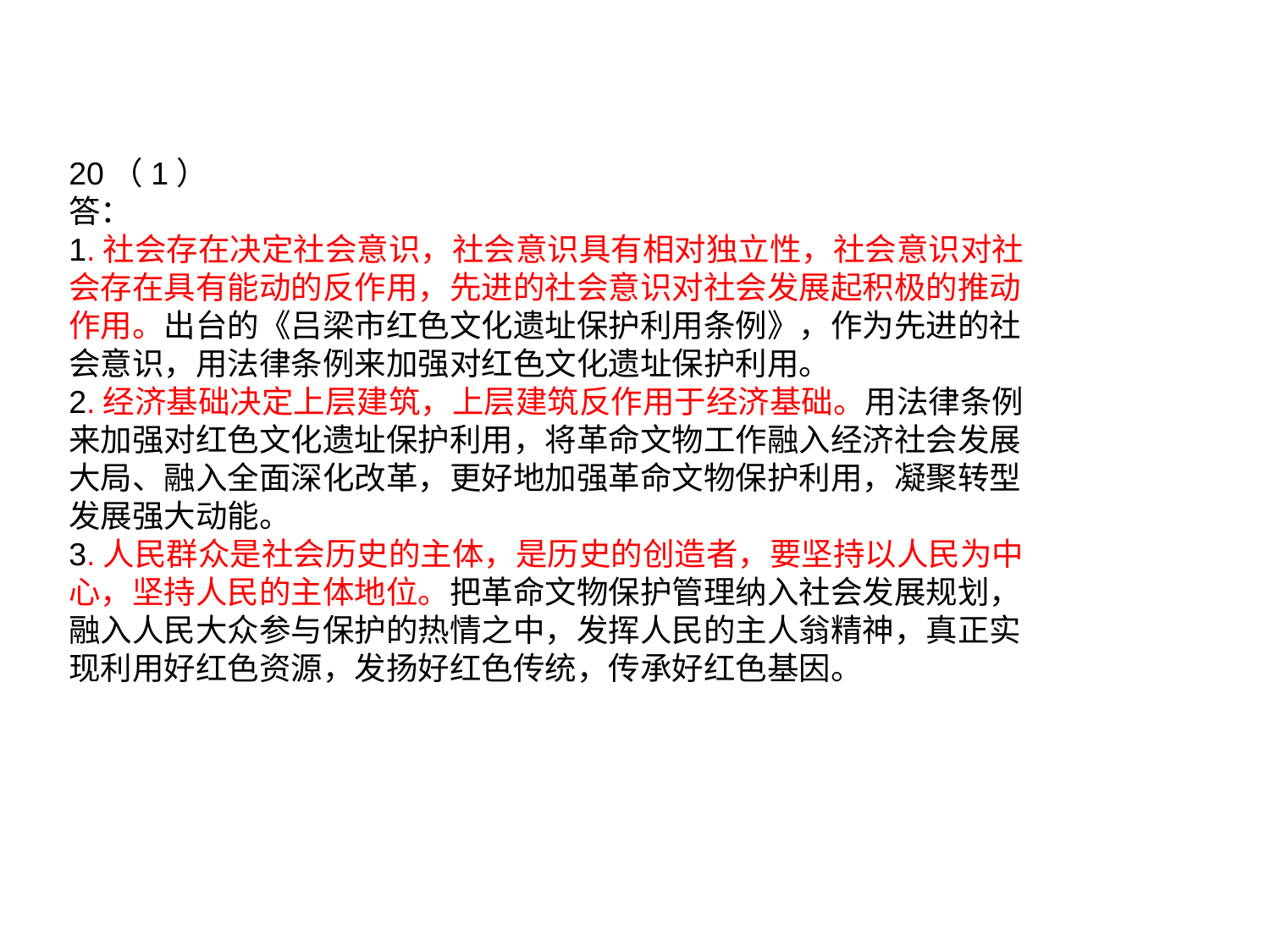

20（1）
答：
1.社会存在决定社会意识，社会意识具有相对独立性，社会意识对社会存在具有能动的反作用，先进的社会意识对社会发展起积极的推动作用。出台的《吕梁市红色文化遗址保护利用条例》，作为先进的社会意识，用法律条例来加强对红色文化遗址保护利用。
2.经济基础决定上层建筑，上层建筑反作用于经济基础。用法律条例来加强对红色文化遗址保护利用，将革命文物工作融入经济社会发展大局、融入全面深化改革，更好地加强革命文物保护利用，凝聚转型发展强大动能。
3.人民群众是社会历史的主体，是历史的创造者，要坚持以人民为中心，坚持人民的主体地位。把革命文物保护管理纳入社会发展规划，融入人民大众参与保护的热情之中，发挥人民的主人翁精神，真正实现利用好红色资源，发扬好红色传统，传承好红色基因。